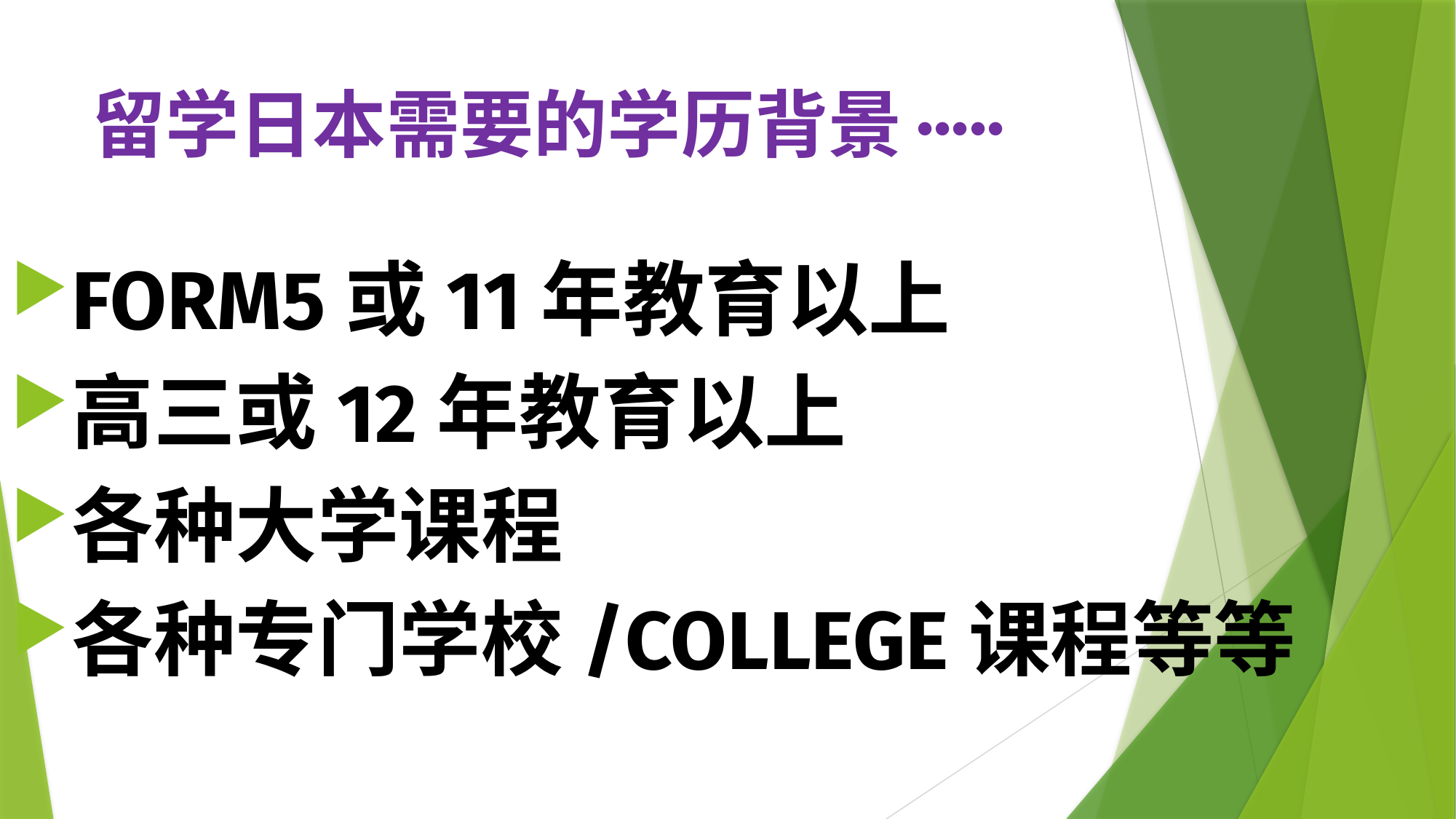

# 留学日本需要的学历背景·····
FORM5或11年教育以上
高三或12年教育以上
各种大学课程
各种专门学校/COLLEGE课程等等